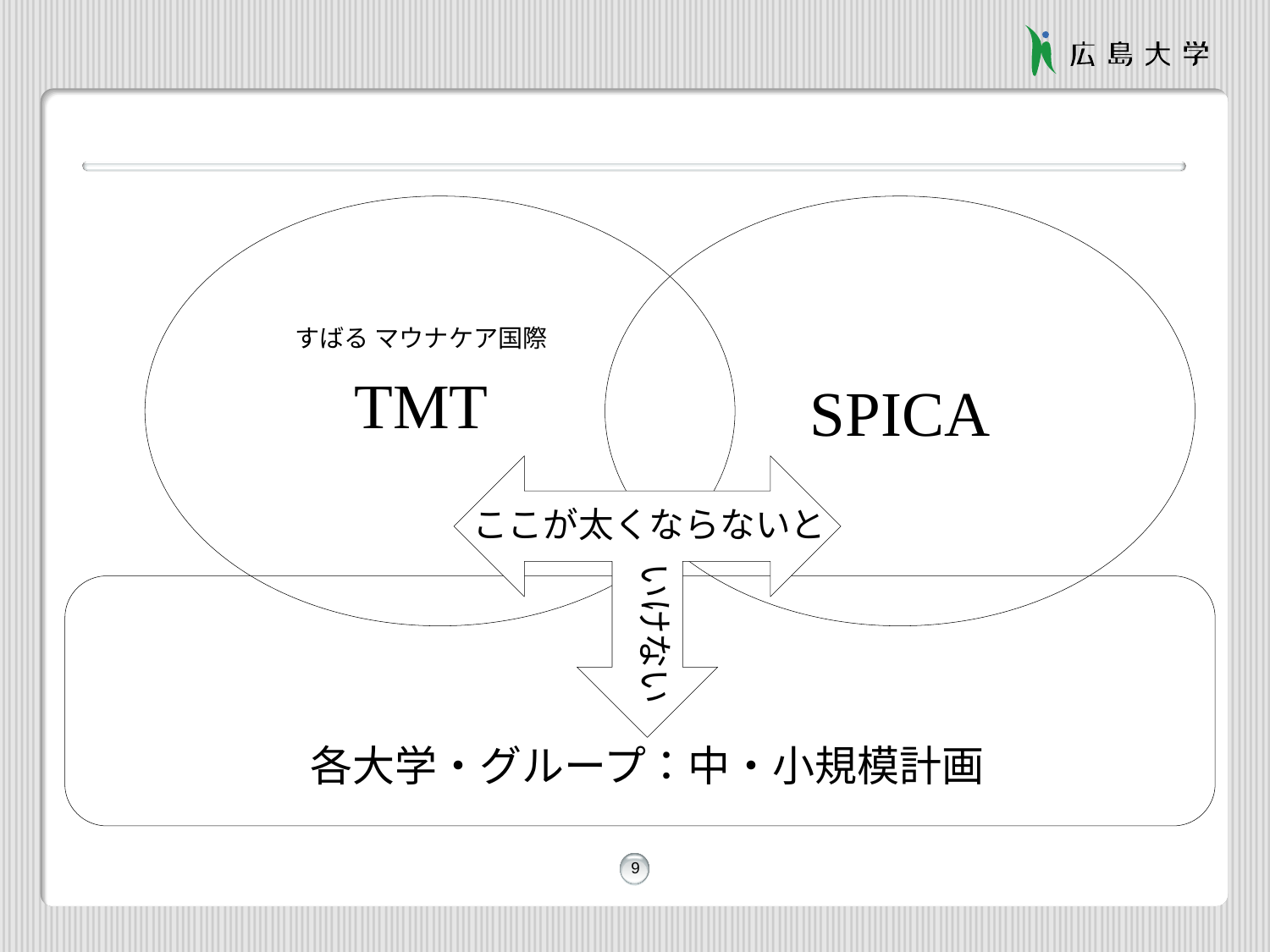

#

すばる マウナケア国際
TMT
SPICA

ここが太くならないと
いけない

各大学・グループ：中・小規模計画